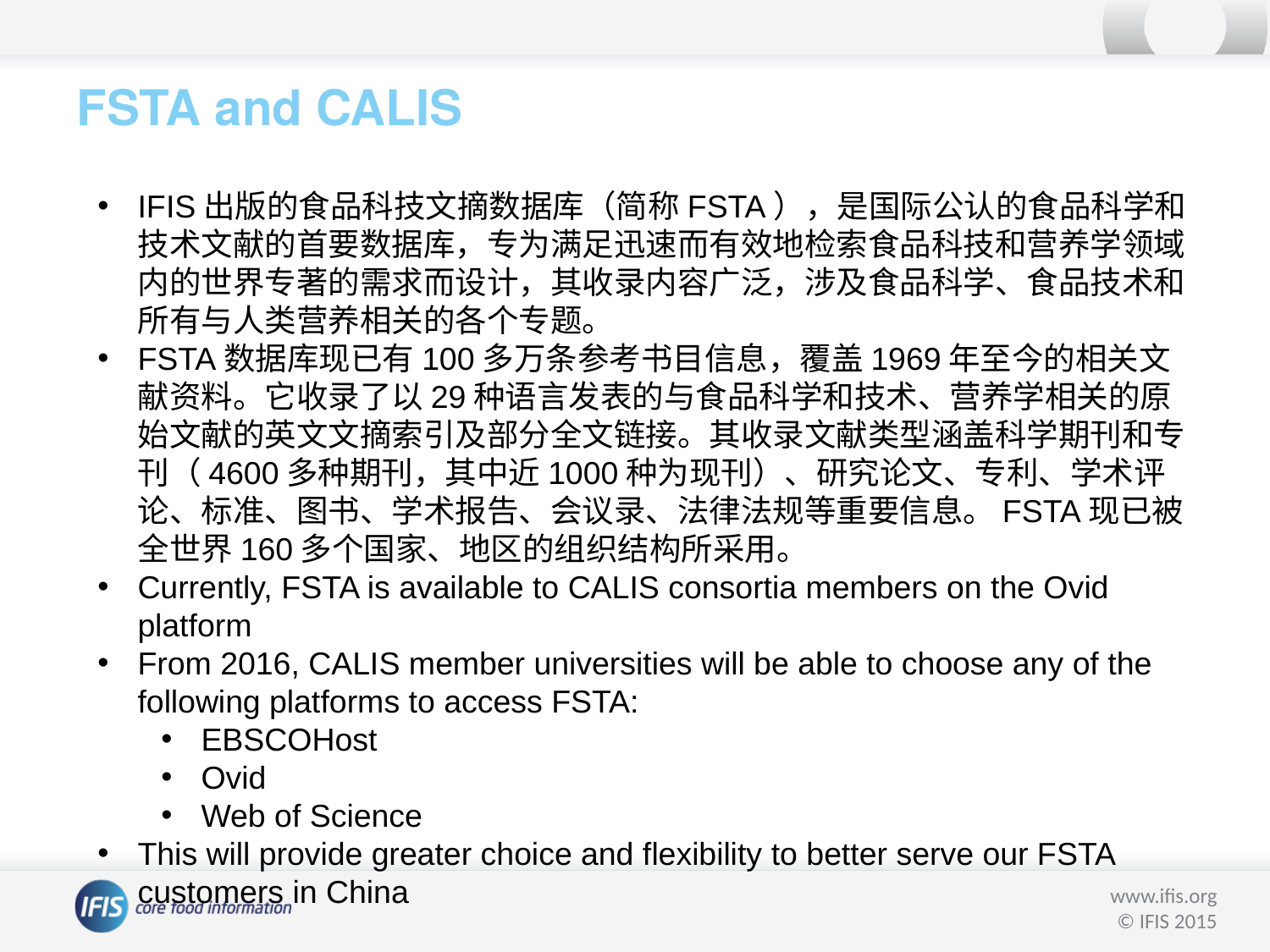

FSTA and CALIS
IFIS出版的食品科技文摘数据库（简称FSTA），是国际公认的食品科学和技术文献的首要数据库，专为满足迅速而有效地检索食品科技和营养学领域内的世界专著的需求而设计，其收录内容广泛，涉及食品科学、食品技术和所有与人类营养相关的各个专题。
FSTA数据库现已有100多万条参考书目信息，覆盖1969年至今的相关文献资料。它收录了以29种语言发表的与食品科学和技术、营养学相关的原始文献的英文文摘索引及部分全文链接。其收录文献类型涵盖科学期刊和专刊（4600多种期刊，其中近1000种为现刊）、研究论文、专利、学术评论、标准、图书、学术报告、会议录、法律法规等重要信息。FSTA现已被全世界160多个国家、地区的组织结构所采用。
Currently, FSTA is available to CALIS consortia members on the Ovid platform
From 2016, CALIS member universities will be able to choose any of the following platforms to access FSTA:
EBSCOHost
Ovid
Web of Science
This will provide greater choice and flexibility to better serve our FSTA customers in China